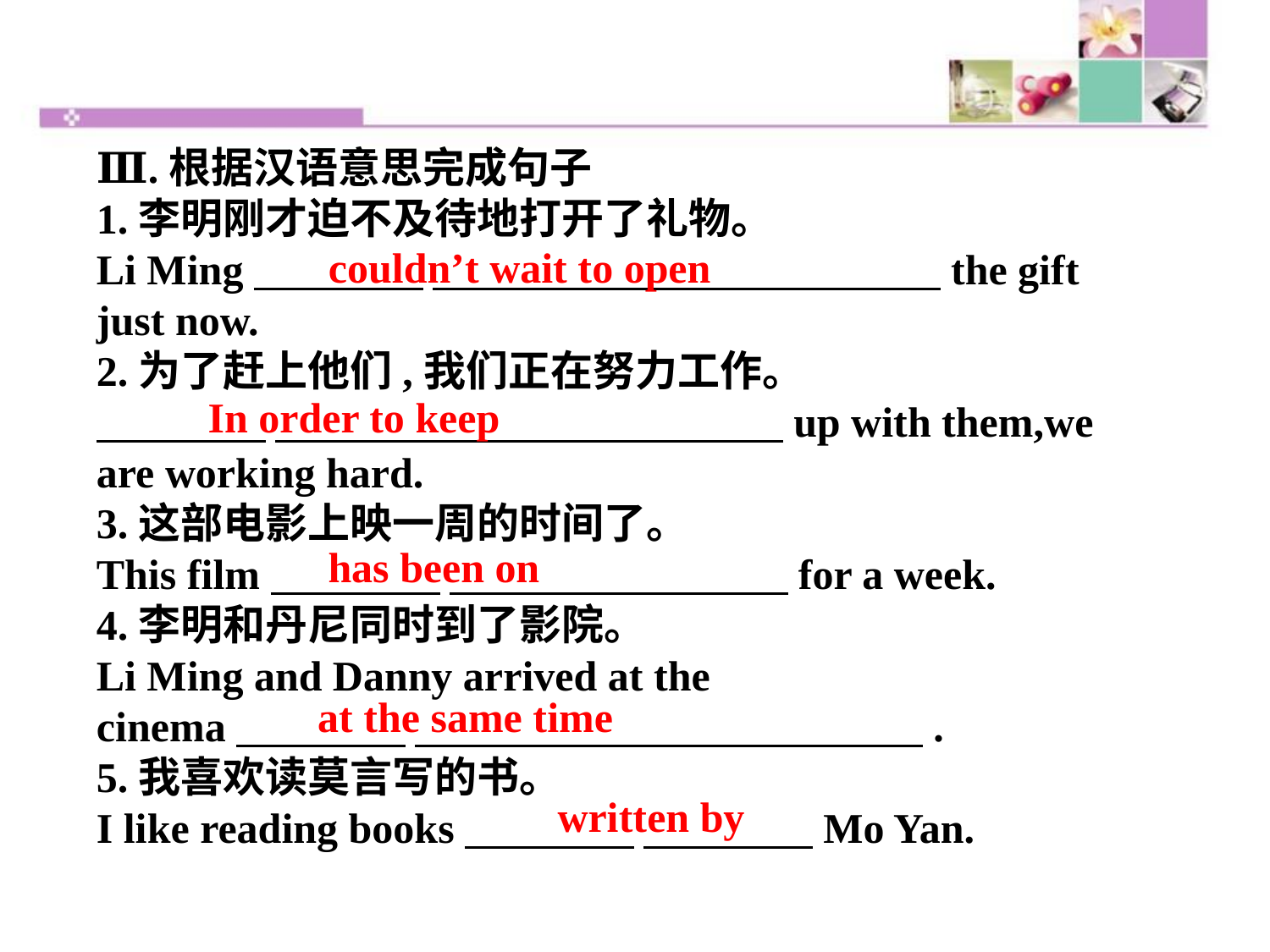

Ⅲ.根据汉语意思完成句子
1.李明刚才迫不及待地打开了礼物。
Li Ming　　　　 　　　　　　　　　　　　the gift just now.
2.为了赶上他们,我们正在努力工作。
　　　　 　　　　　　　　　　　　up with them,we are working hard.
3.这部电影上映一周的时间了。
This film　　　　 　　　　　　　　for a week.
4.李明和丹尼同时到了影院。
Li Ming and Danny arrived at the
cinema　　　　 　　　　　　　　　　　　.
5.我喜欢读莫言写的书。
I like reading books　　　　 　　　　Mo Yan.
couldn’t wait to open
In order to keep
has been on
at the same time
written by